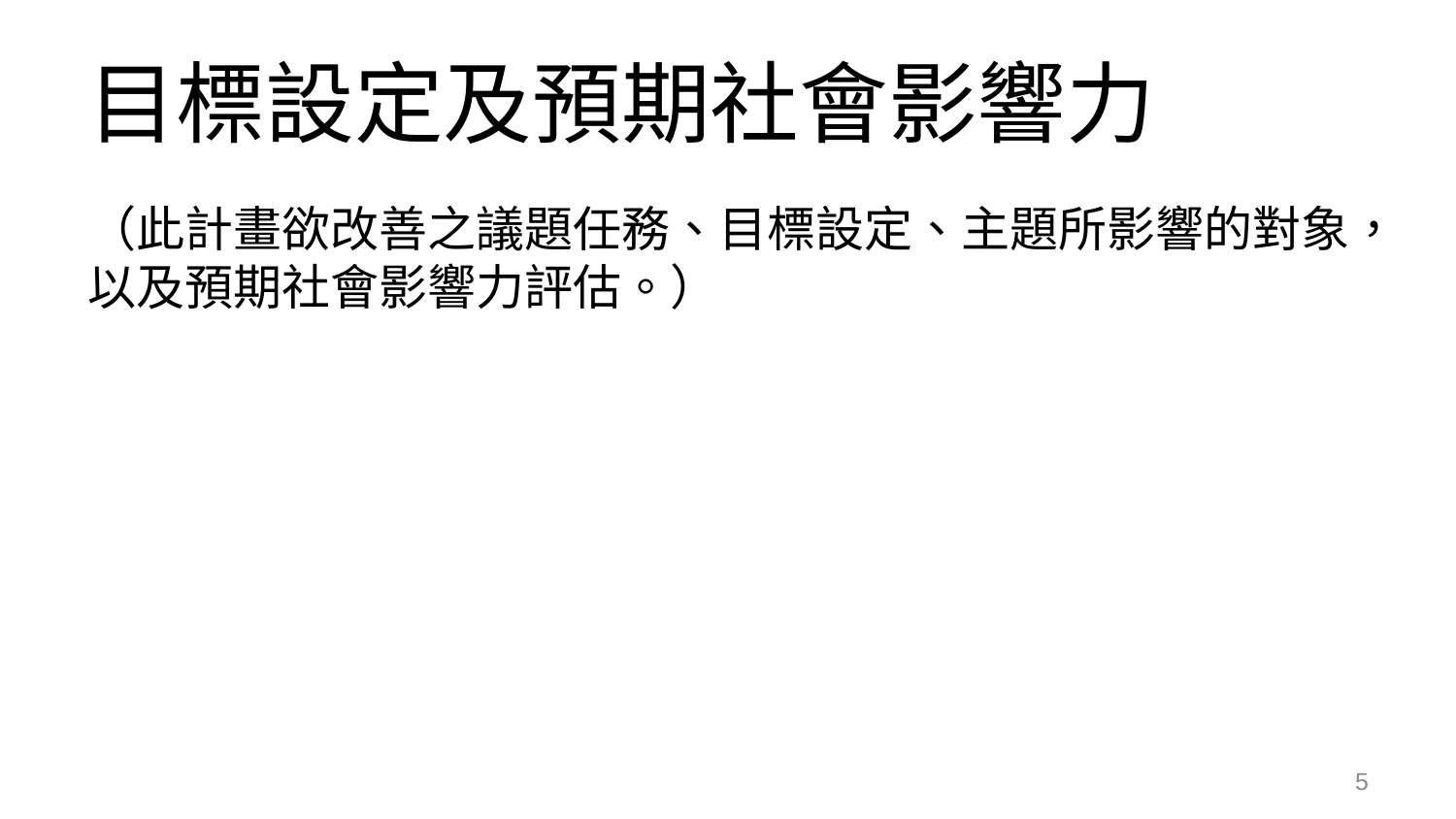

# 目標設定及預期社會影響力
（此計畫欲改善之議題任務、目標設定、主題所影響的對象，以及預期社會影響力評估。）
5